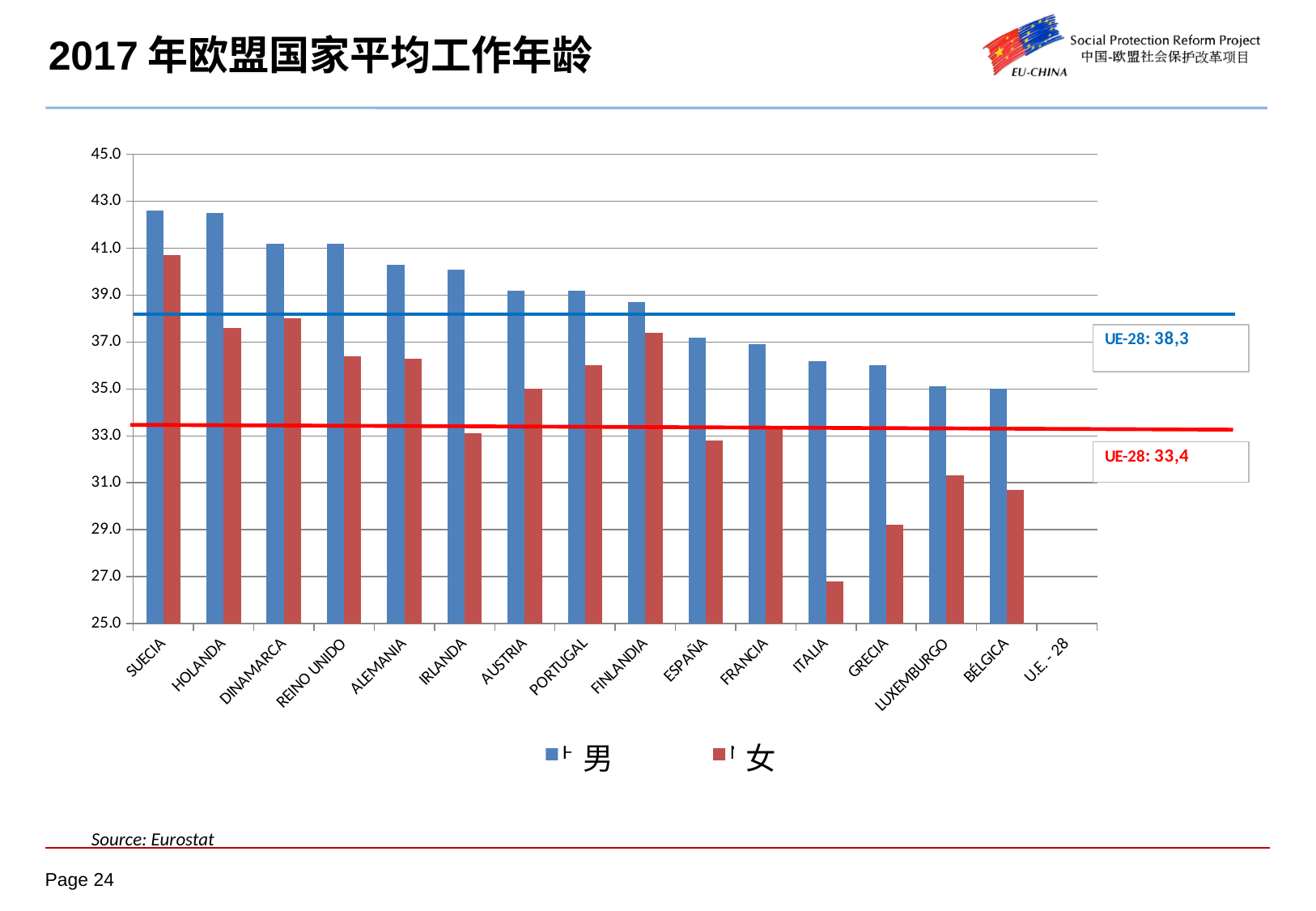

# 2017年欧盟国家平均工作年龄

[unsupported chart]

男
女
Source: Eurostat